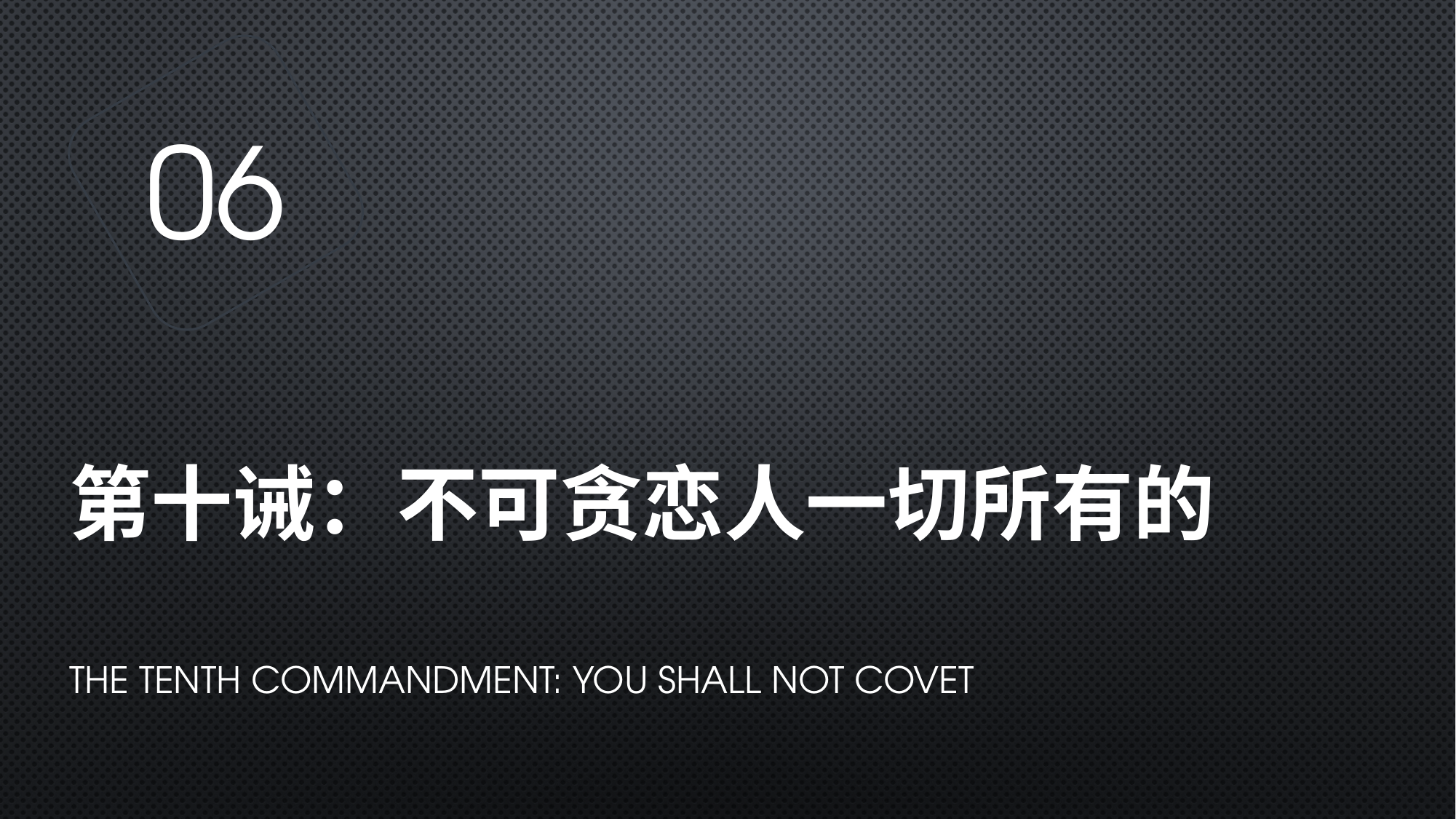

06
# 第十诫：不可贪恋人一切所有的
The Tenth Commandment: You Shall Not Covet